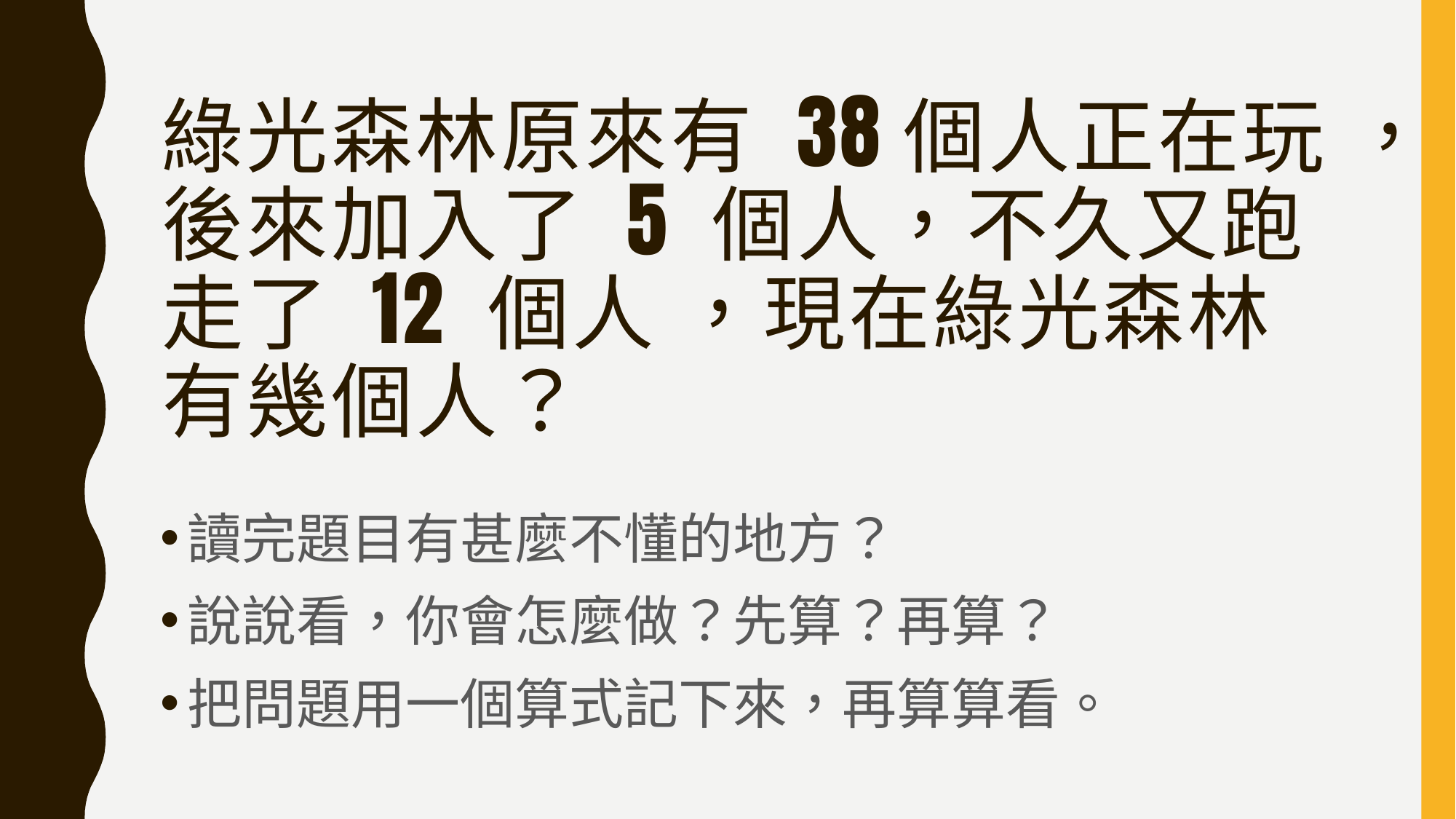

# 綠光森林原來有 38個人正在玩 ，後來加入了 5 個人，不久又跑走了 12 個人 ，現在綠光森林有幾個人？
讀完題目有甚麼不懂的地方？
說說看，你會怎麼做？先算？再算？
把問題用一個算式記下來，再算算看。